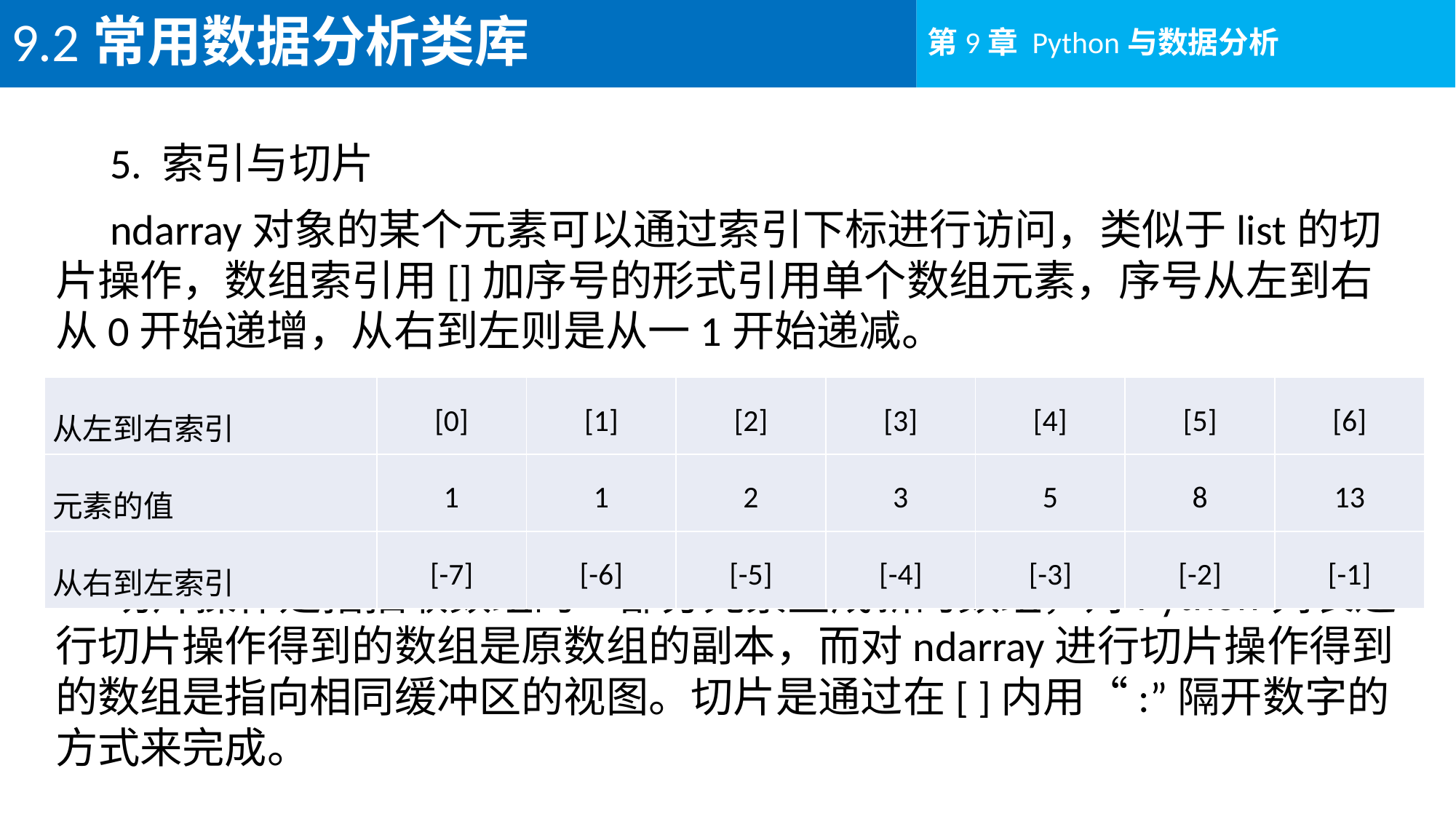

# 9.2常用数据分析类库
5. 索引与切片
ndarray对象的某个元素可以通过索引下标进行访问，类似于list的切片操作，数组索引用[]加序号的形式引用单个数组元素，序号从左到右从0开始递增，从右到左则是从一1开始递减。

切片操作是指抽取数组的一部分元素生成新的数组，对Python列表进行切片操作得到的数组是原数组的副本，而对ndarray进行切片操作得到的数组是指向相同缓冲区的视图。切片是通过在[ ]内用“:”隔开数字的方式来完成。

| 从左到右索引 | [0] | [1] | [2] | [3] | [4] | [5] | [6] |
| --- | --- | --- | --- | --- | --- | --- | --- |
| 元素的值 | 1 | 1 | 2 | 3 | 5 | 8 | 13 |
| 从右到左索引 | [-7] | [-6] | [-5] | [-4] | [-3] | [-2] | [-1] |